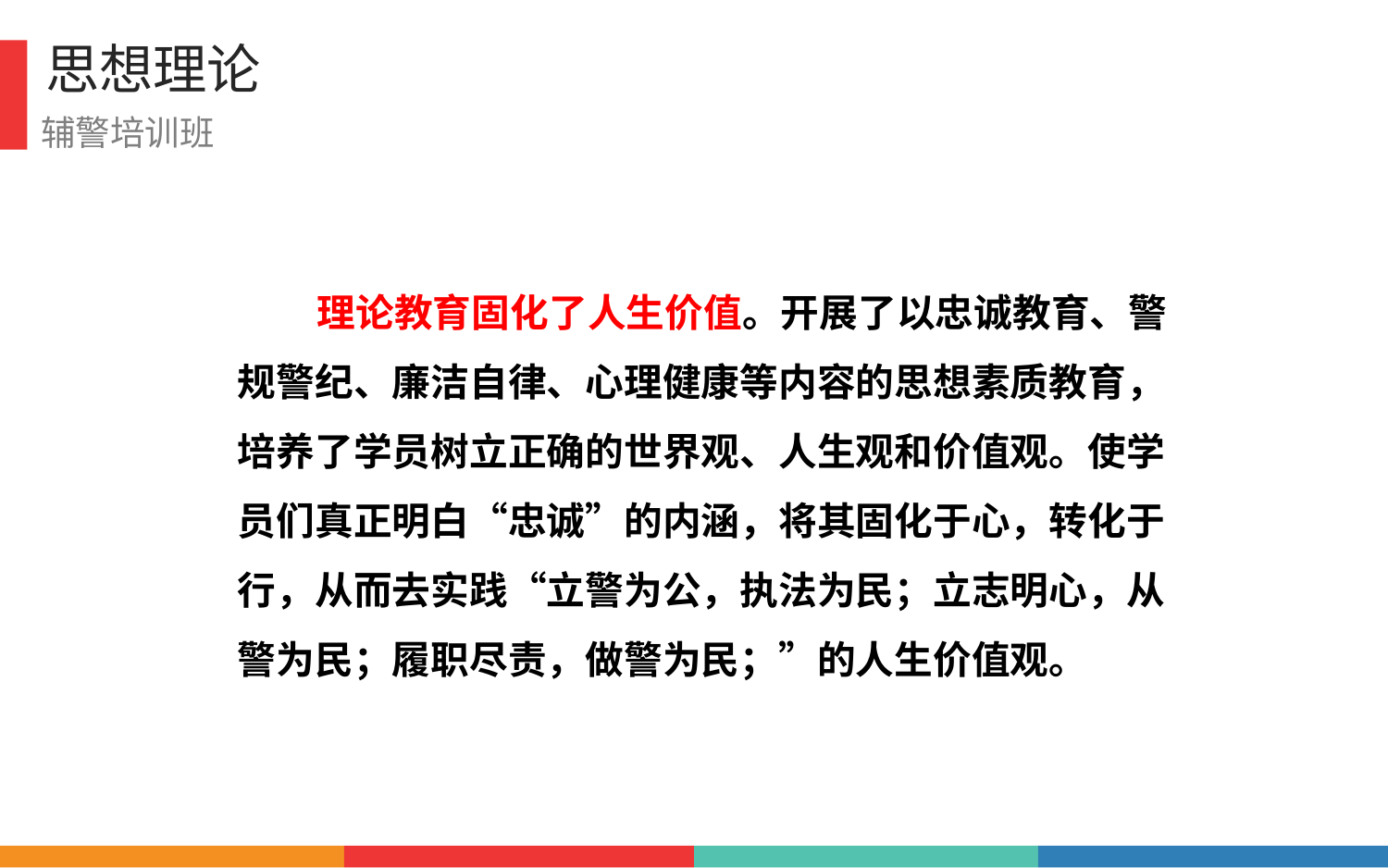

思想理论

辅警培训班
        理论教育固化了人生价值。开展了以忠诚教育、警规警纪、廉洁自律、心理健康等内容的思想素质教育，培养了学员树立正确的世界观、人生观和价值观。使学员们真正明白“忠诚”的内涵，将其固化于心，转化于行，从而去实践“立警为公，执法为民；立志明心，从警为民；履职尽责，做警为民；”的人生价值观。

6